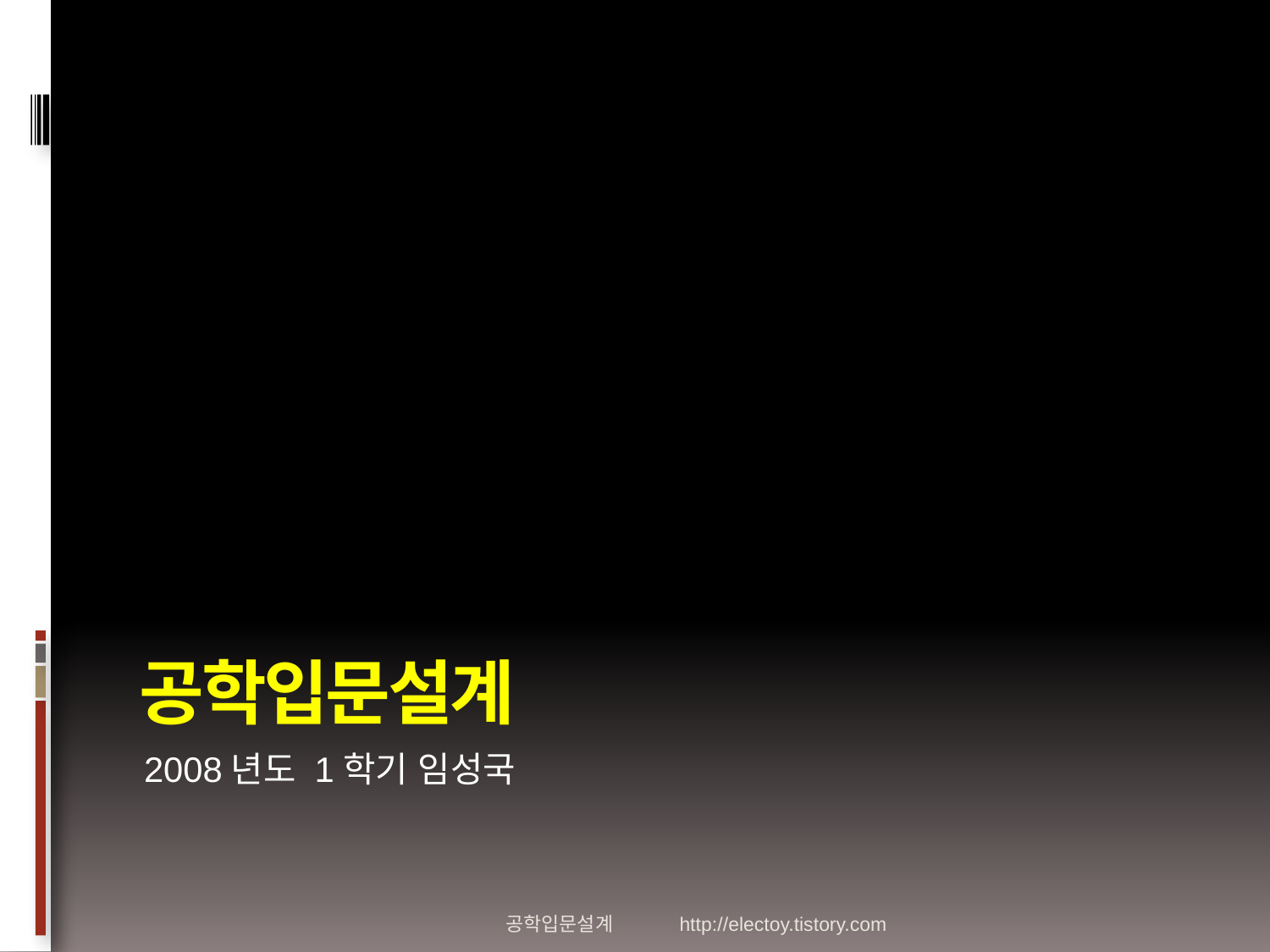

# 공학입문설계
2008년도 1학기 임성국
공학입문설계          http://electoy.tistory.com